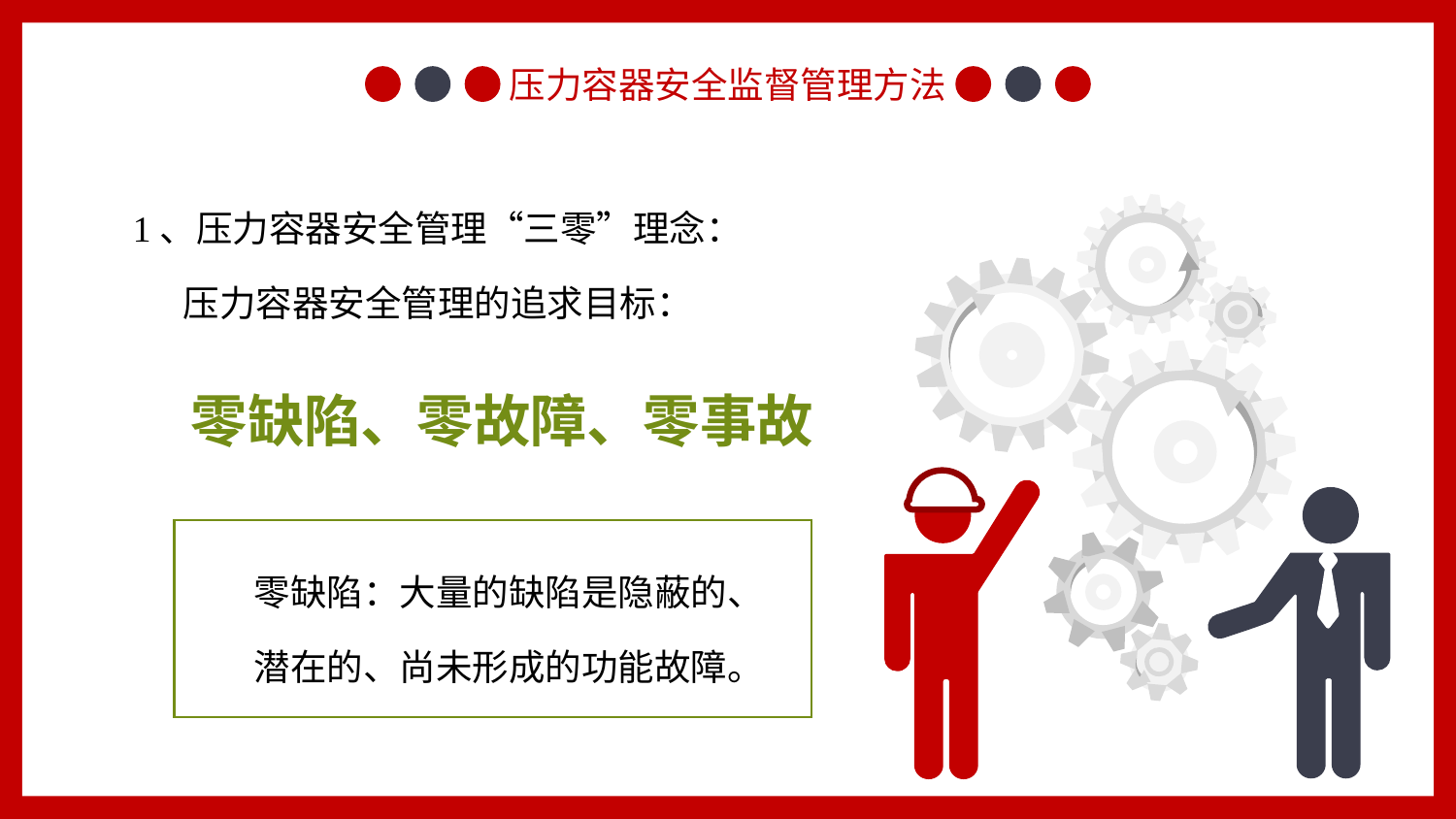

压力容器安全监督管理方法

1、压力容器安全管理“三零”理念：
     压力容器安全管理的追求目标：

零缺陷、零故障、零事故

零缺陷：大量的缺陷是隐蔽的、潜在的、尚未形成的功能故障。